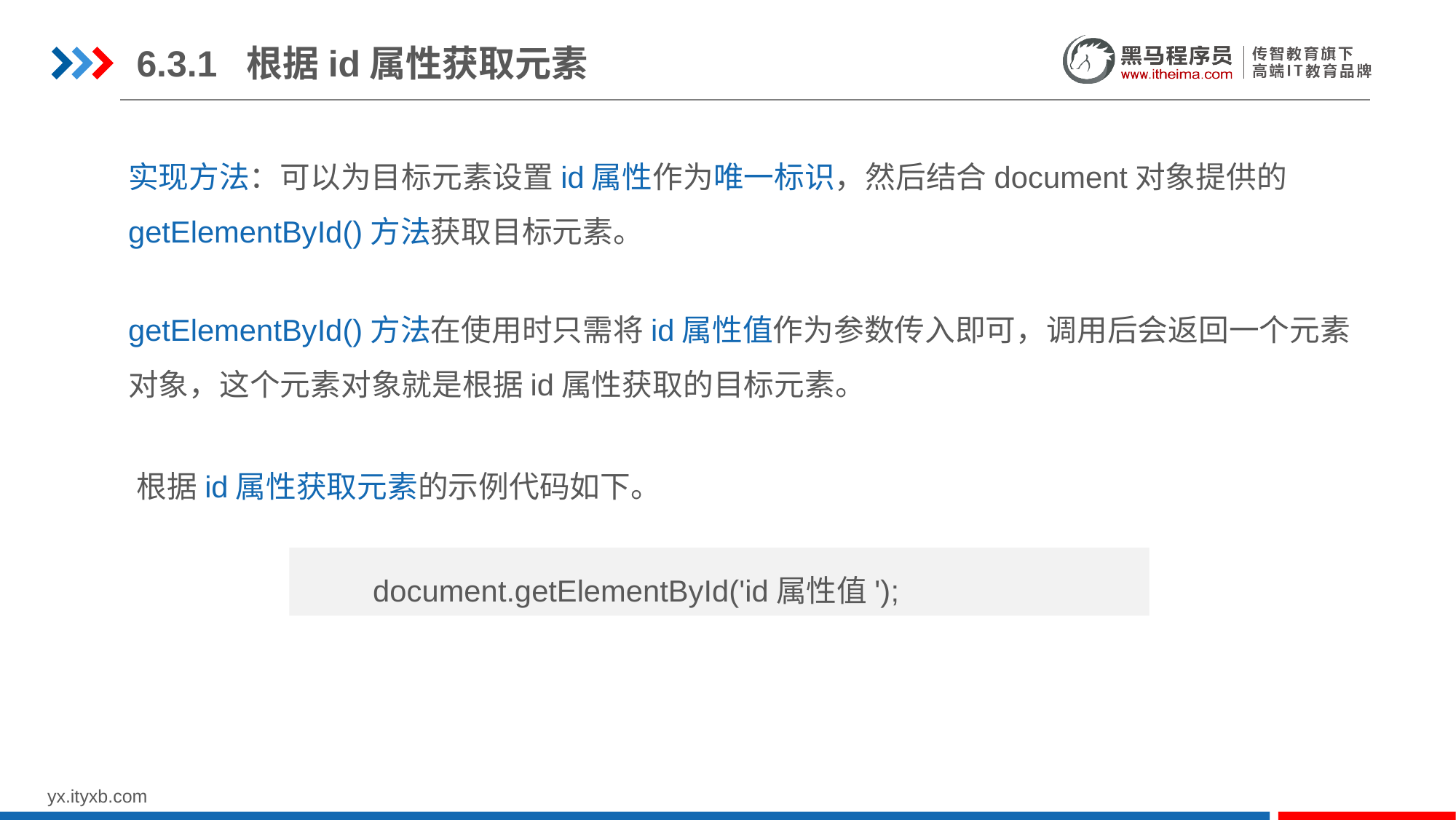

6.3.1  根据id属性获取元素
实现方法：可以为目标元素设置id属性作为唯一标识，然后结合document对象提供的getElementById()方法获取目标元素。

getElementById()方法在使用时只需将id属性值作为参数传入即可，调用后会返回一个元素对象，这个元素对象就是根据id属性获取的目标元素。
根据id属性获取元素的示例代码如下。
document.getElementById('id属性值');